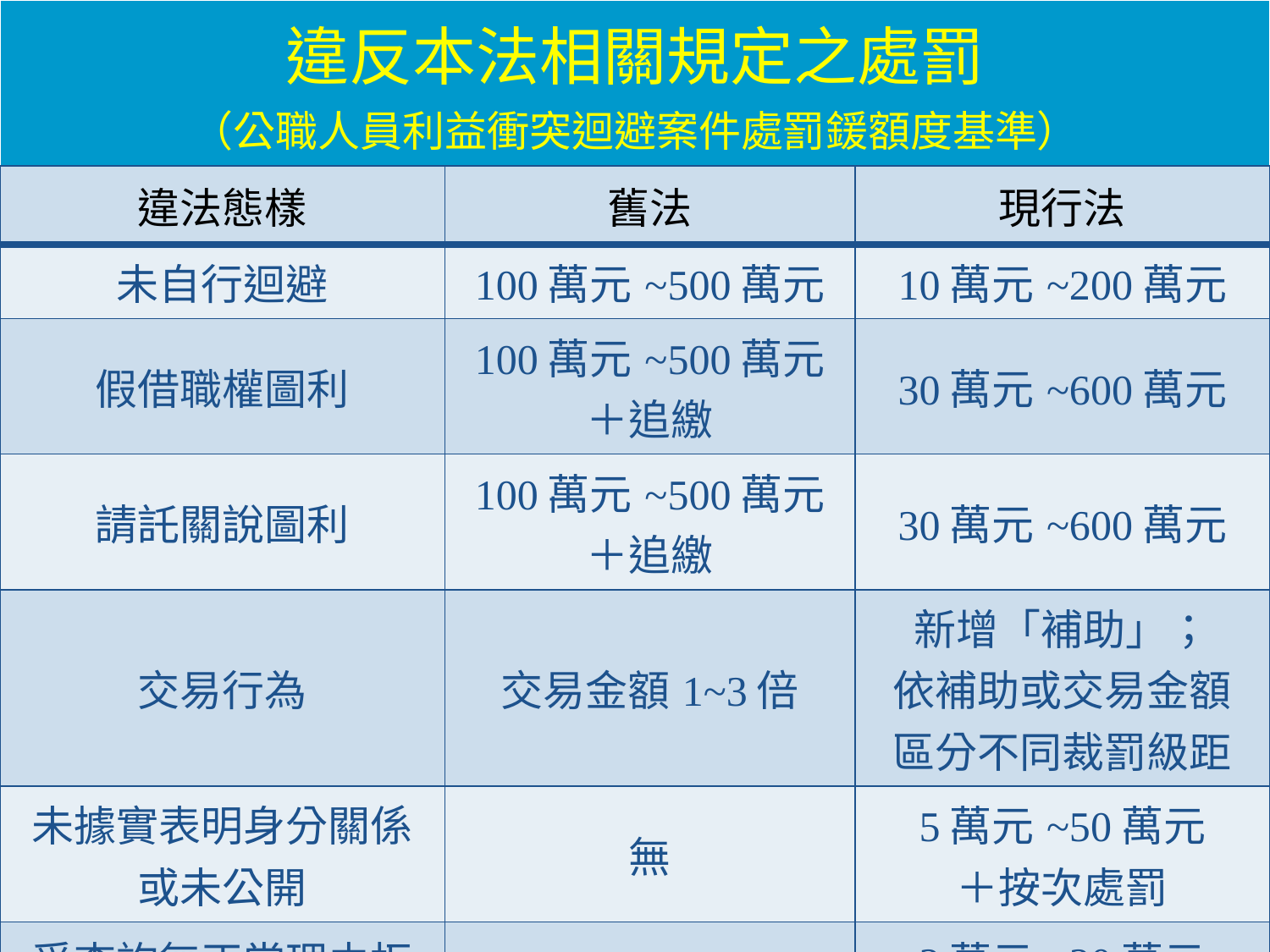

| 違反本法相關規定之處罰 （公職人員利益衝突迴避案件處罰鍰額度基準） |  |  |
| --- | --- | --- |
| 違法態樣 | 舊法 | 現行法 |
| 未自行迴避 | 100萬元~500萬元 | 10萬元~200萬元 |
| 假借職權圖利 | 100萬元~500萬元 ＋追繳 | 30萬元~600萬元 |
| 請託關說圖利 | 100萬元~500萬元 ＋追繳 | 30萬元~600萬元 |
| 交易行為 | 交易金額1~3倍 | 新增「補助」； 依補助或交易金額 區分不同裁罰級距 |
| 未據實表明身分關係 或未公開 | 無 | 5萬元~50萬元 ＋按次處罰 |
| 受查詢無正當理由拒絕或不實說明、提供 | 無 | 2萬元~20萬元 ＋按次處罰 |